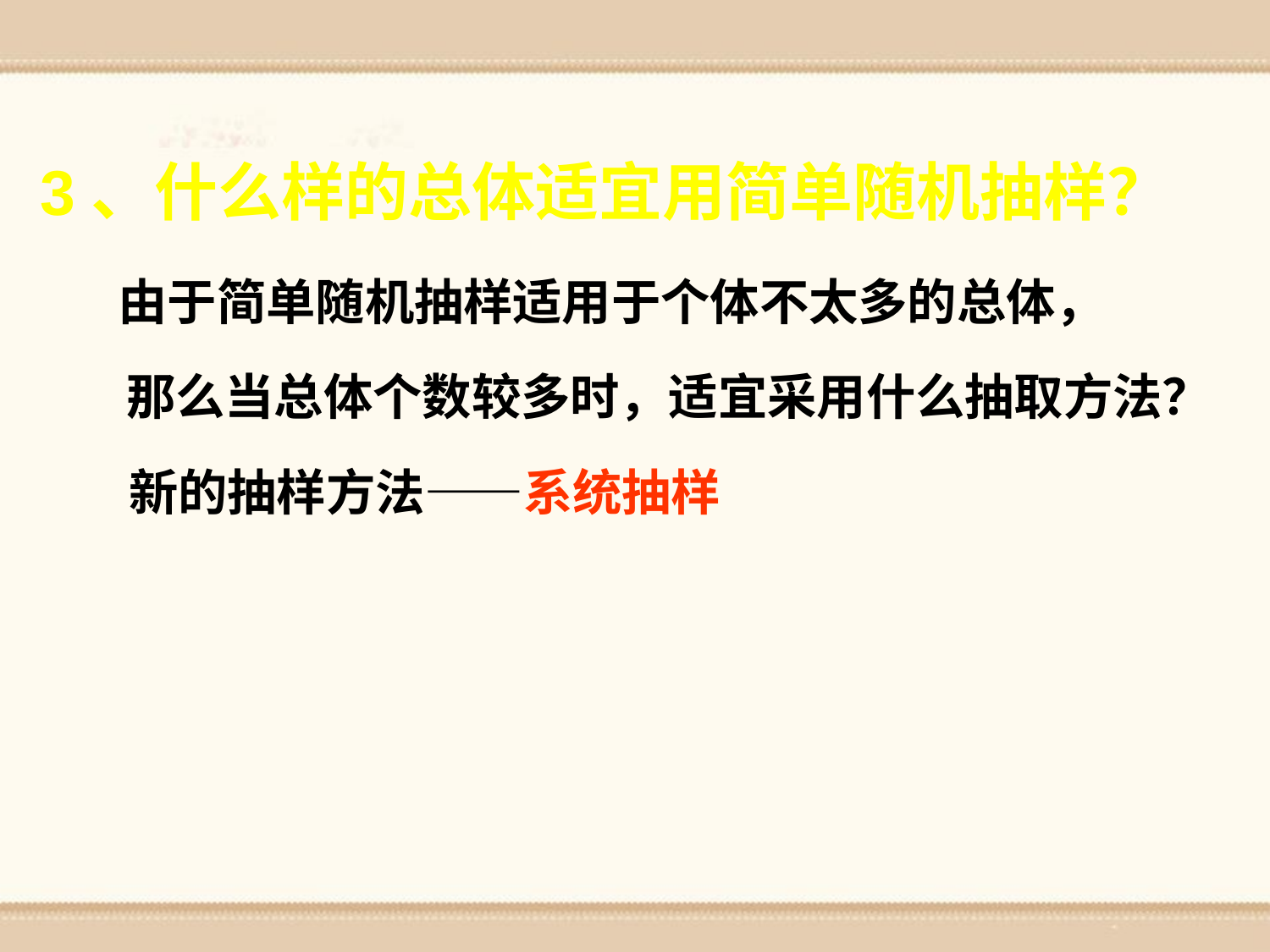

3、什么样的总体适宜用简单随机抽样？
由于简单随机抽样适用于个体不太多的总体，
那么当总体个数较多时，适宜采用什么抽取方法？
新的抽样方法——系统抽样